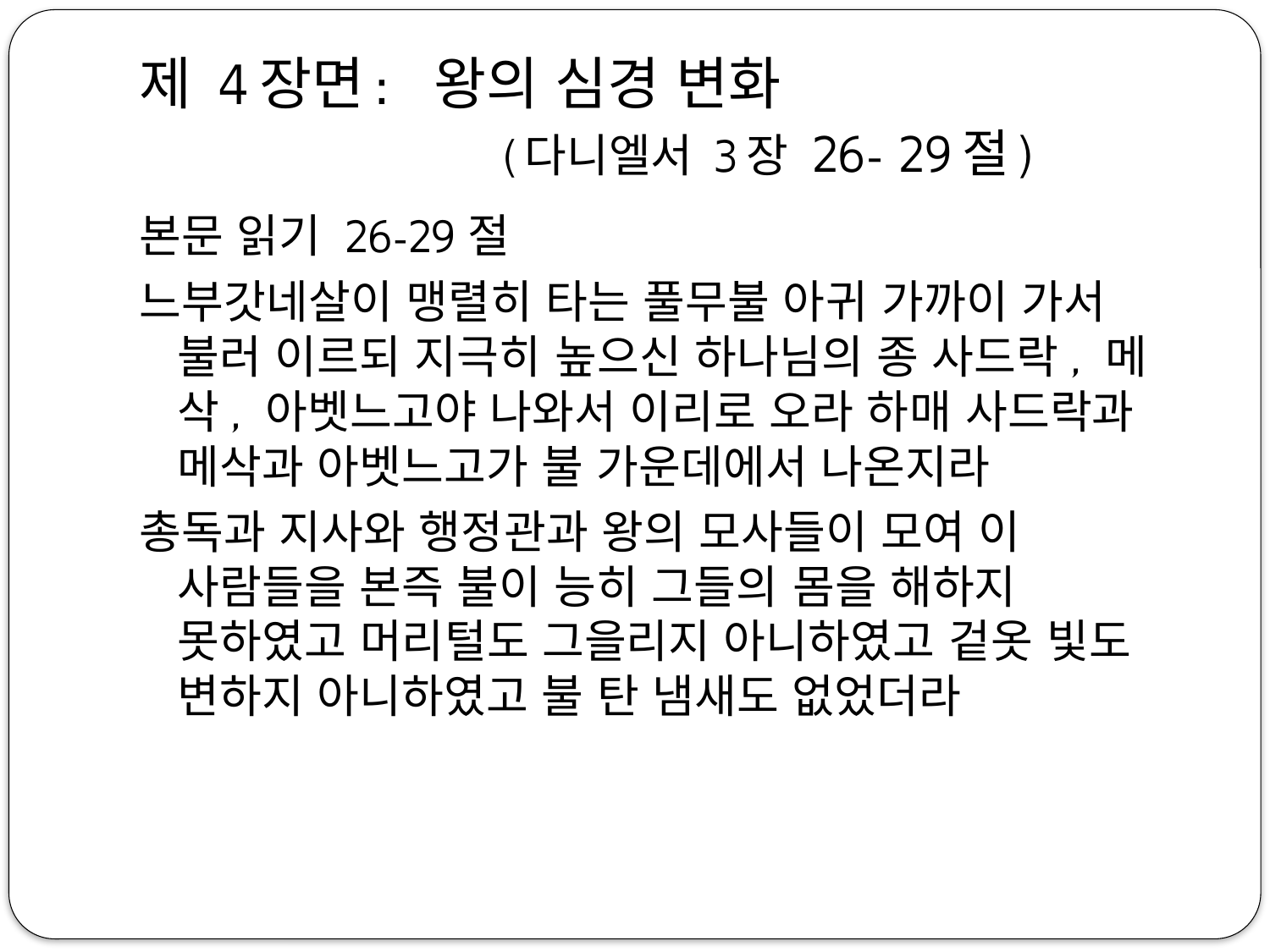

# 제 4장면:  왕의 심경 변화 (다니엘서 3장 26- 29절)
본문 읽기 26-29절
느부갓네살이 맹렬히 타는 풀무불 아귀 가까이 가서 불러 이르되 지극히 높으신 하나님의 종 사드락, 메삭, 아벳느고야 나와서 이리로 오라 하매 사드락과 메삭과 아벳느고가 불 가운데에서 나온지라
총독과 지사와 행정관과 왕의 모사들이 모여 이 사람들을 본즉 불이 능히 그들의 몸을 해하지 못하였고 머리털도 그을리지 아니하였고 겉옷 빛도 변하지 아니하였고 불 탄 냄새도 없었더라